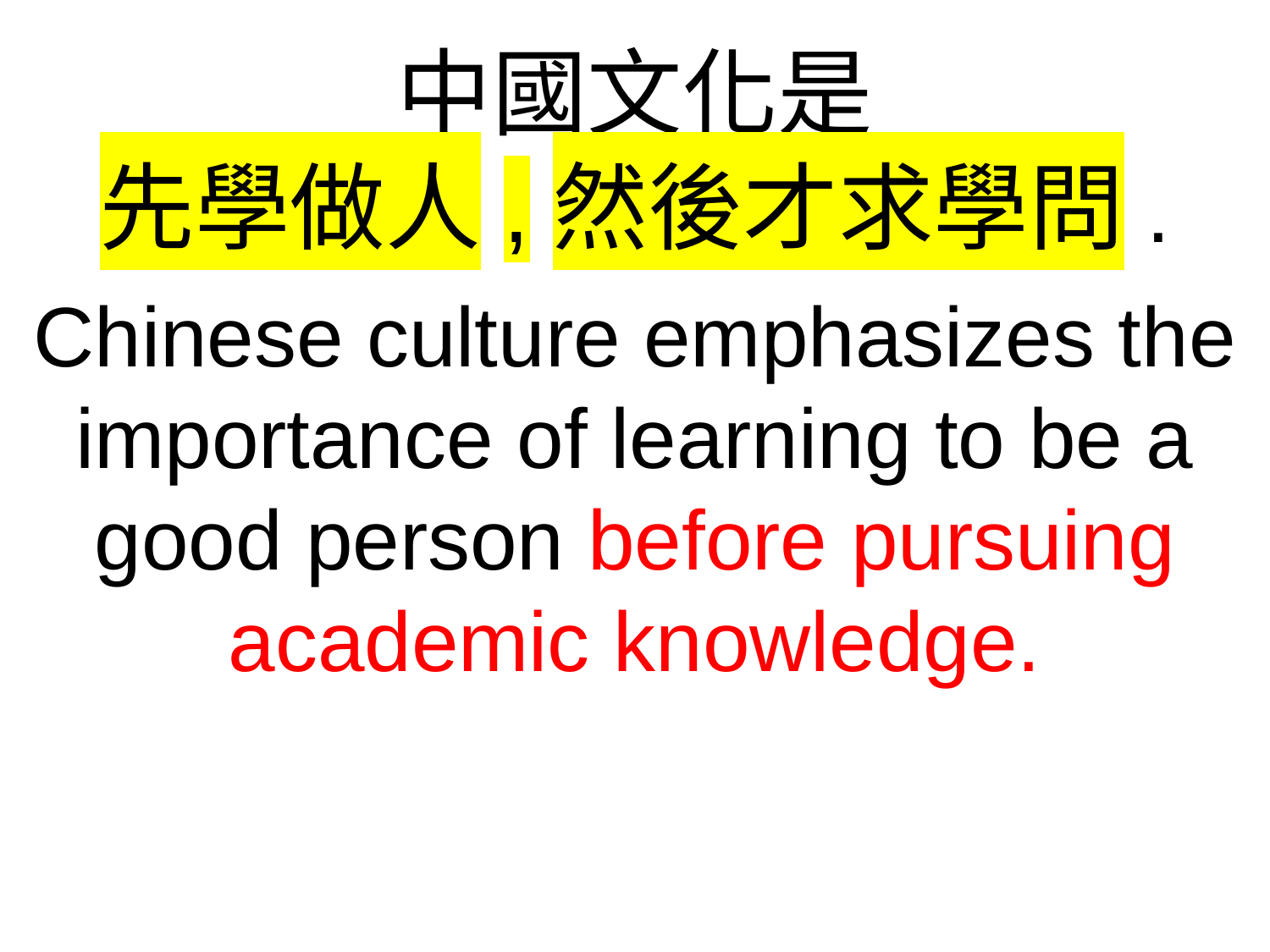

中國文化是
先學做人,然後才求學問.
Chinese culture emphasizes the importance of learning to be a good person before pursuing academic knowledge.